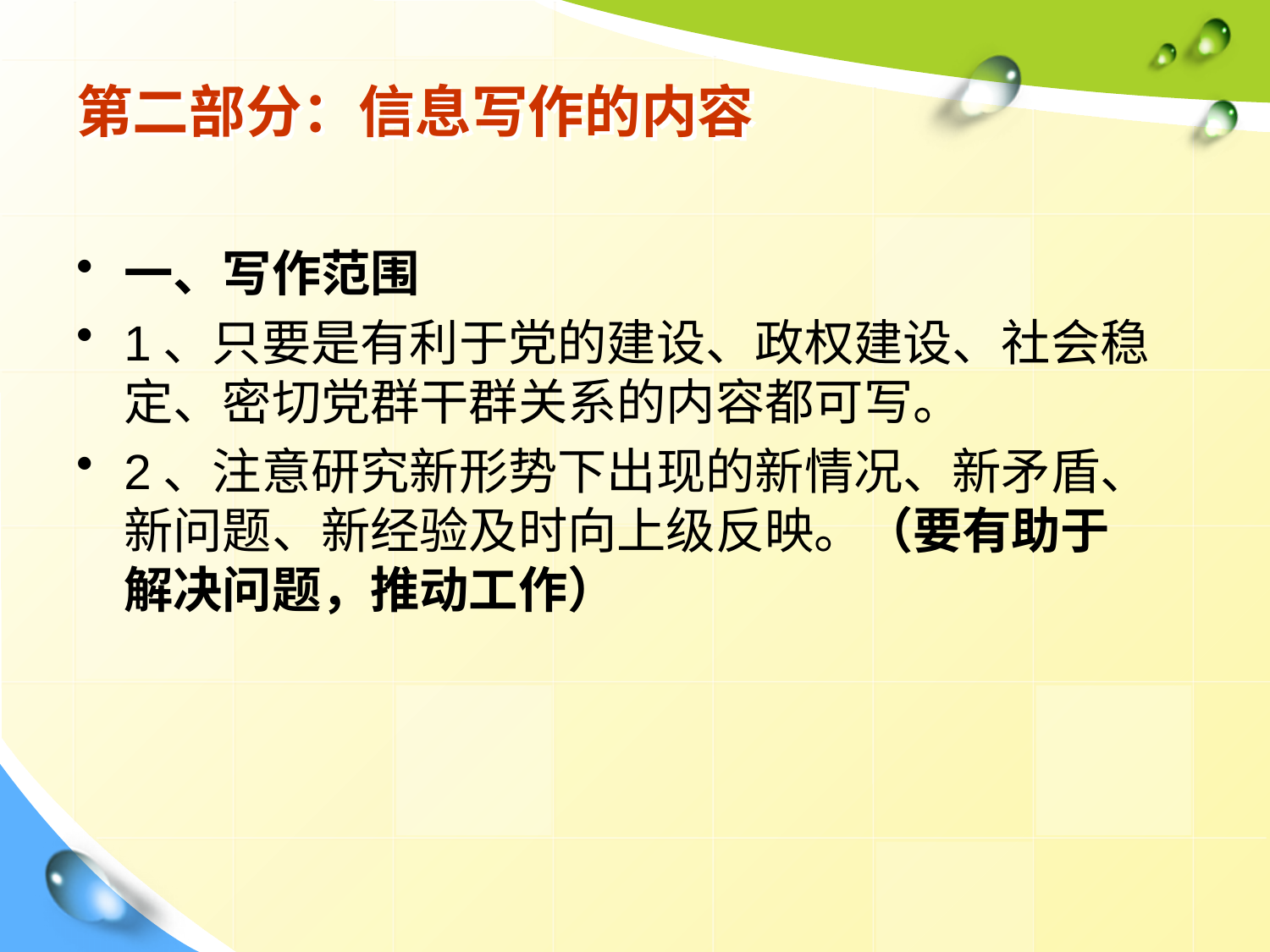

# 第二部分：信息写作的内容
一、写作范围
1、只要是有利于党的建设、政权建设、社会稳定、密切党群干群关系的内容都可写。
2、注意研究新形势下出现的新情况、新矛盾、新问题、新经验及时向上级反映。（要有助于解决问题，推动工作）